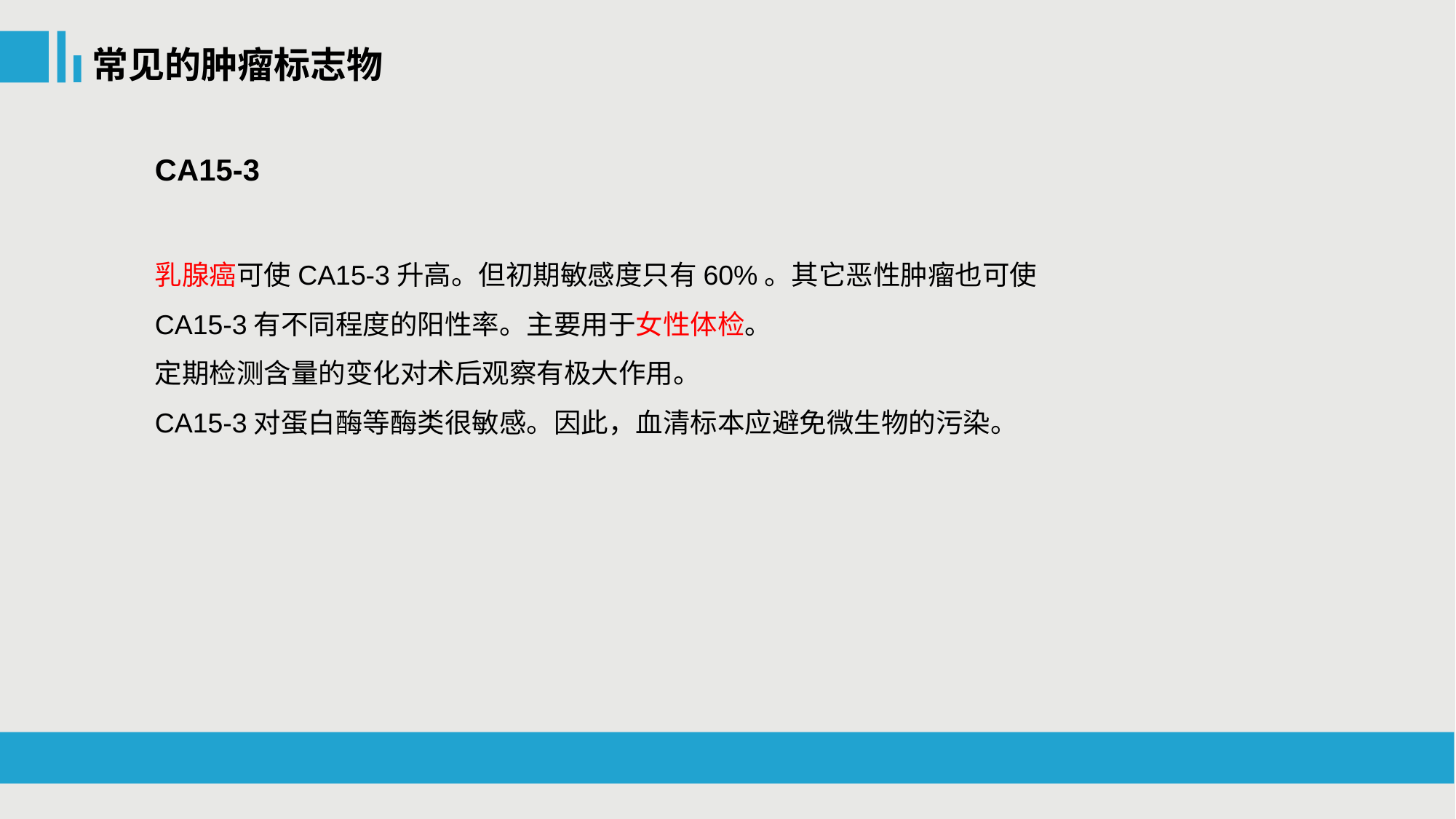

常见的肿瘤标志物

CA15-3

乳腺癌可使CA15-3升高。但初期敏感度只有60%。其它恶性肿瘤也可使CA15-3有不同程度的阳性率。主要用于女性体检。
定期检测含量的变化对术后观察有极大作用。
CA15-3对蛋白酶等酶类很敏感。因此，血清标本应避免微生物的污染。